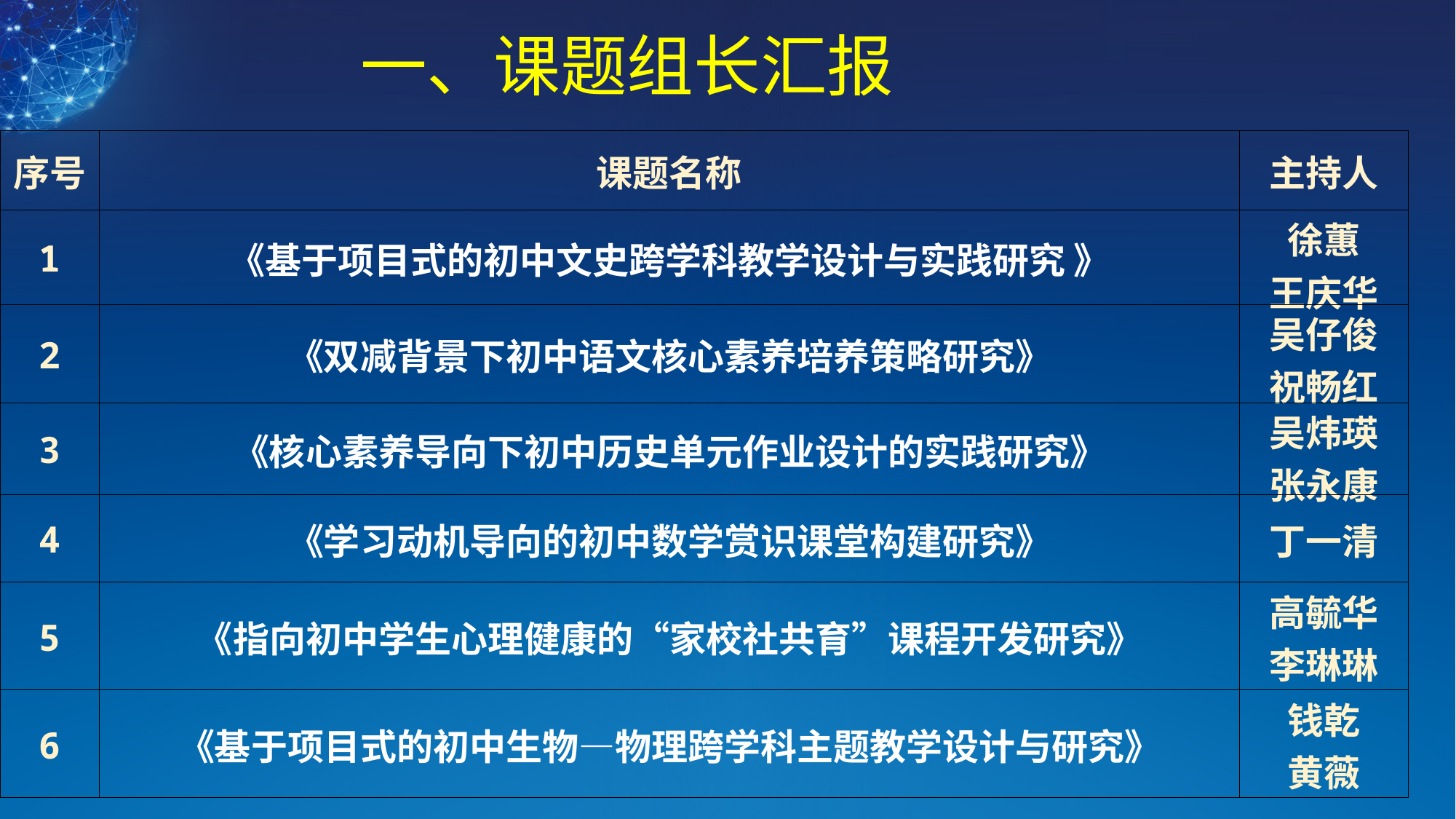

一、课题组长汇报
| 序号 | 课题名称 | 主持人 |
| --- | --- | --- |
| 1 | 《基于项目式的初中文史跨学科教学设计与实践研究 》 | 徐蕙 王庆华 |
| 2 | 《双减背景下初中语文核心素养培养策略研究》 | 吴仔俊 祝畅红 |
| 3 | 《核心素养导向下初中历史单元作业设计的实践研究》 | 吴炜瑛 张永康 |
| 4 | 《学习动机导向的初中数学赏识课堂构建研究》 | 丁一清 |
| 5 | 《指向初中学生心理健康的“家校社共育”课程开发研究》 | 高毓华 李琳琳 |
| 6 | 《基于项目式的初中生物—物理跨学科主题教学设计与研究》 | 钱乾 黄薇 |